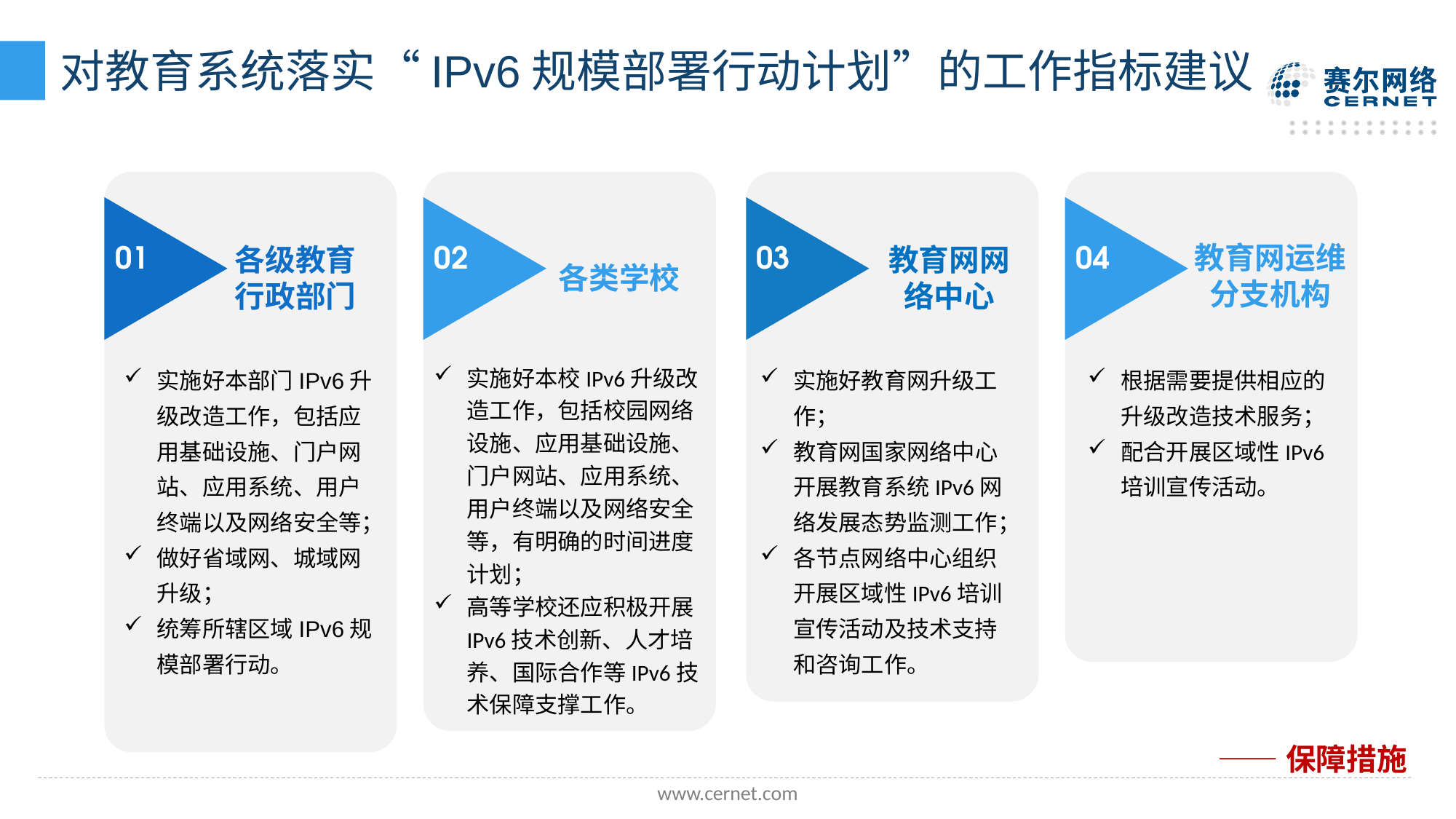

# 对教育系统落实“IPv6规模部署行动计划”的工作指标建议

01

02

03

04
教育网运维分支机构
各级教育行政部门
各类学校
教育网网络中心
实施好本部门IPv6升级改造工作，包括应用基础设施、门户网站、应用系统、用户终端以及网络安全等；
做好省域网、城域网升级；
统筹所辖区域IPv6规模部署行动。
实施好本校IPv6升级改造工作，包括校园网络设施、应用基础设施、门户网站、应用系统、用户终端以及网络安全等，有明确的时间进度计划；
高等学校还应积极开展IPv6技术创新、人才培养、国际合作等IPv6技术保障支撑工作。
实施好教育网升级工作；
教育网国家网络中心开展教育系统IPv6网络发展态势监测工作；
各节点网络中心组织开展区域性IPv6培训宣传活动及技术支持和咨询工作。
根据需要提供相应的升级改造技术服务；
配合开展区域性IPv6培训宣传活动。
——保障措施